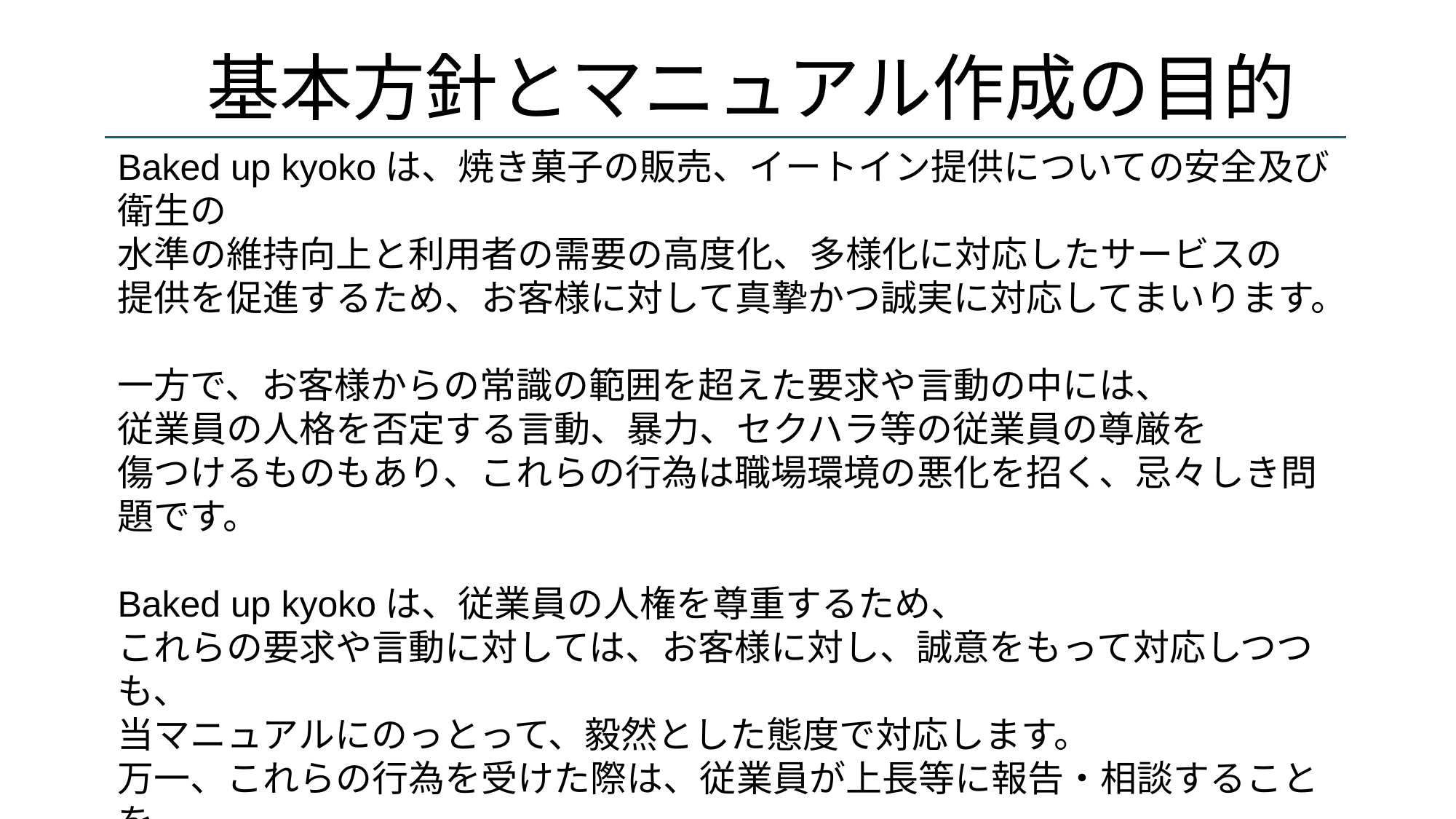

基本方針とマニュアル作成の目的
Baked up kyokoは、焼き菓子の販売、イートイン提供についての安全及び衛生の
水準の維持向上と利用者の需要の高度化、多様化に対応したサービスの
提供を促進するため、お客様に対して真摯かつ誠実に対応してまいります。

一方で、お客様からの常識の範囲を超えた要求や言動の中には、
従業員の人格を否定する言動、暴力、セクハラ等の従業員の尊厳を
傷つけるものもあり、これらの行為は職場環境の悪化を招く、忌々しき問題です。

Baked up kyokoは、従業員の人権を尊重するため、
これらの要求や言動に対しては、お客様に対し、誠意をもって対応しつつも、
当マニュアルにのっとって、毅然とした態度で対応します。
万一、これらの行為を受けた際は、従業員が上長等に報告・相談することを
奨励し、相談があった際には組織的に対応します。
＊当マニュアルは東京都カスタマー・ハラスメント防止条例をうけて作成されました。